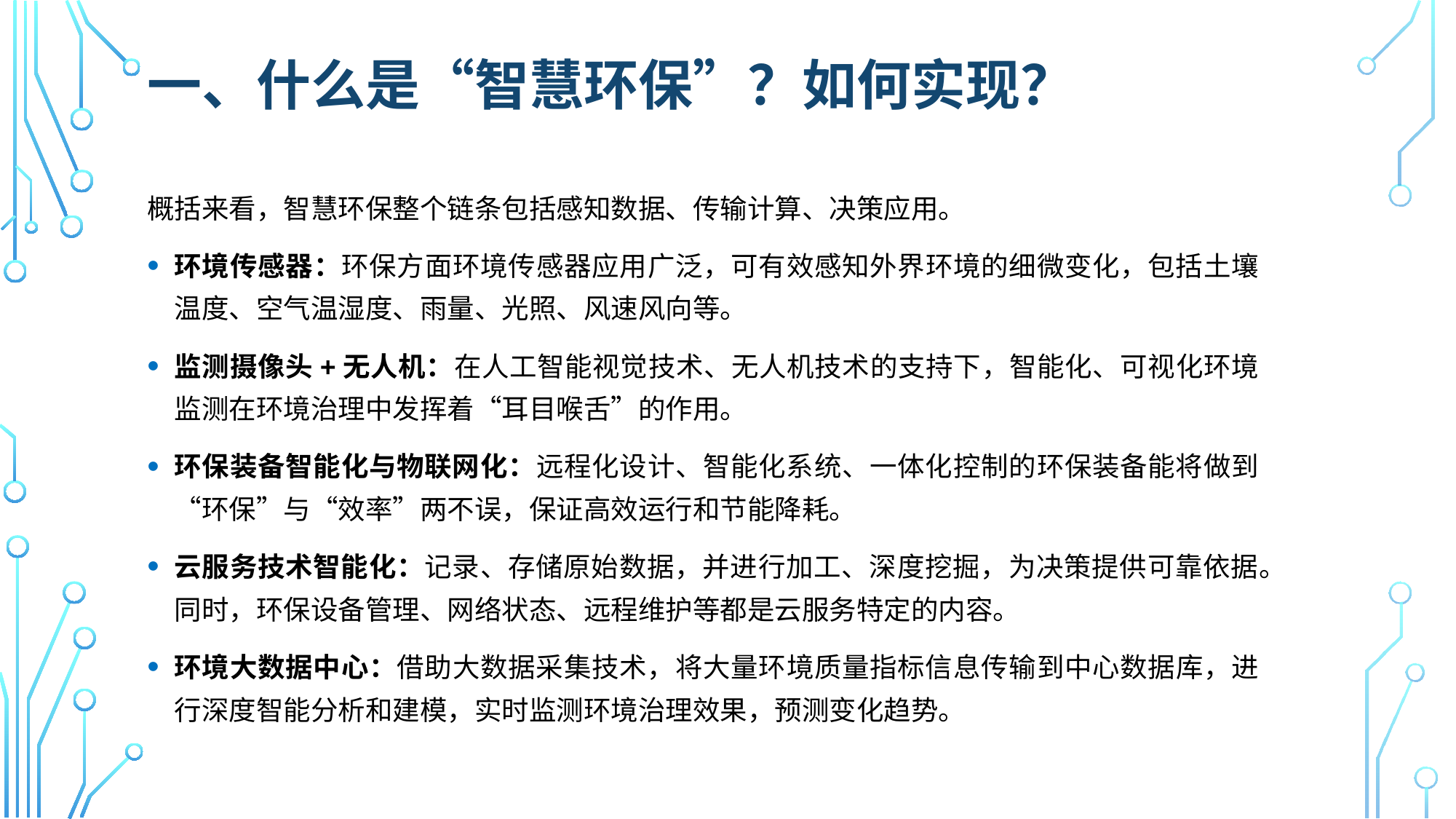

# 一、什么是“智慧环保”？如何实现？
概括来看，智慧环保整个链条包括感知数据、传输计算、决策应用。
环境传感器：环保方面环境传感器应用广泛，可有效感知外界环境的细微变化，包括土壤温度、空气温湿度、雨量、光照、风速风向等。
监测摄像头+无人机：在人工智能视觉技术、无人机技术的支持下，智能化、可视化环境监测在环境治理中发挥着“耳目喉舌”的作用。
环保装备智能化与物联网化：远程化设计、智能化系统、一体化控制的环保装备能将做到“环保”与“效率”两不误，保证高效运行和节能降耗。
云服务技术智能化：记录、存储原始数据，并进行加工、深度挖掘，为决策提供可靠依据。同时，环保设备管理、网络状态、远程维护等都是云服务特定的内容。
环境大数据中心：借助大数据采集技术，将大量环境质量指标信息传输到中心数据库，进行深度智能分析和建模，实时监测环境治理效果，预测变化趋势。